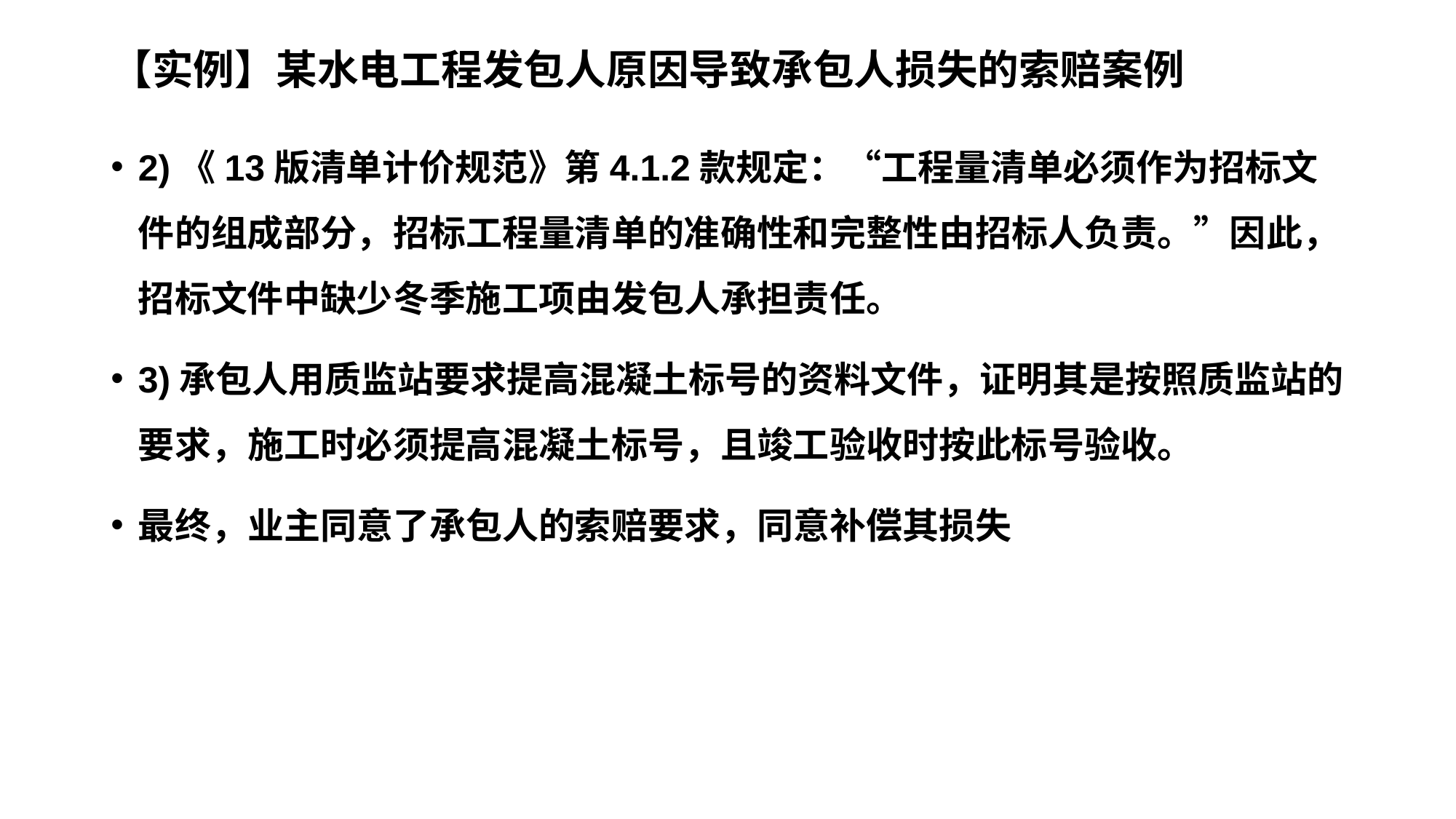

# 【实例】某水电工程发包人原因导致承包人损失的索赔案例
2)《13版清单计价规范》第4.1.2款规定：“工程量清单必须作为招标文件的组成部分，招标工程量清单的准确性和完整性由招标人负责。”因此，招标文件中缺少冬季施工项由发包人承担责任。
3)承包人用质监站要求提高混凝土标号的资料文件，证明其是按照质监站的要求，施工时必须提高混凝土标号，且竣工验收时按此标号验收。
最终，业主同意了承包人的索赔要求，同意补偿其损失